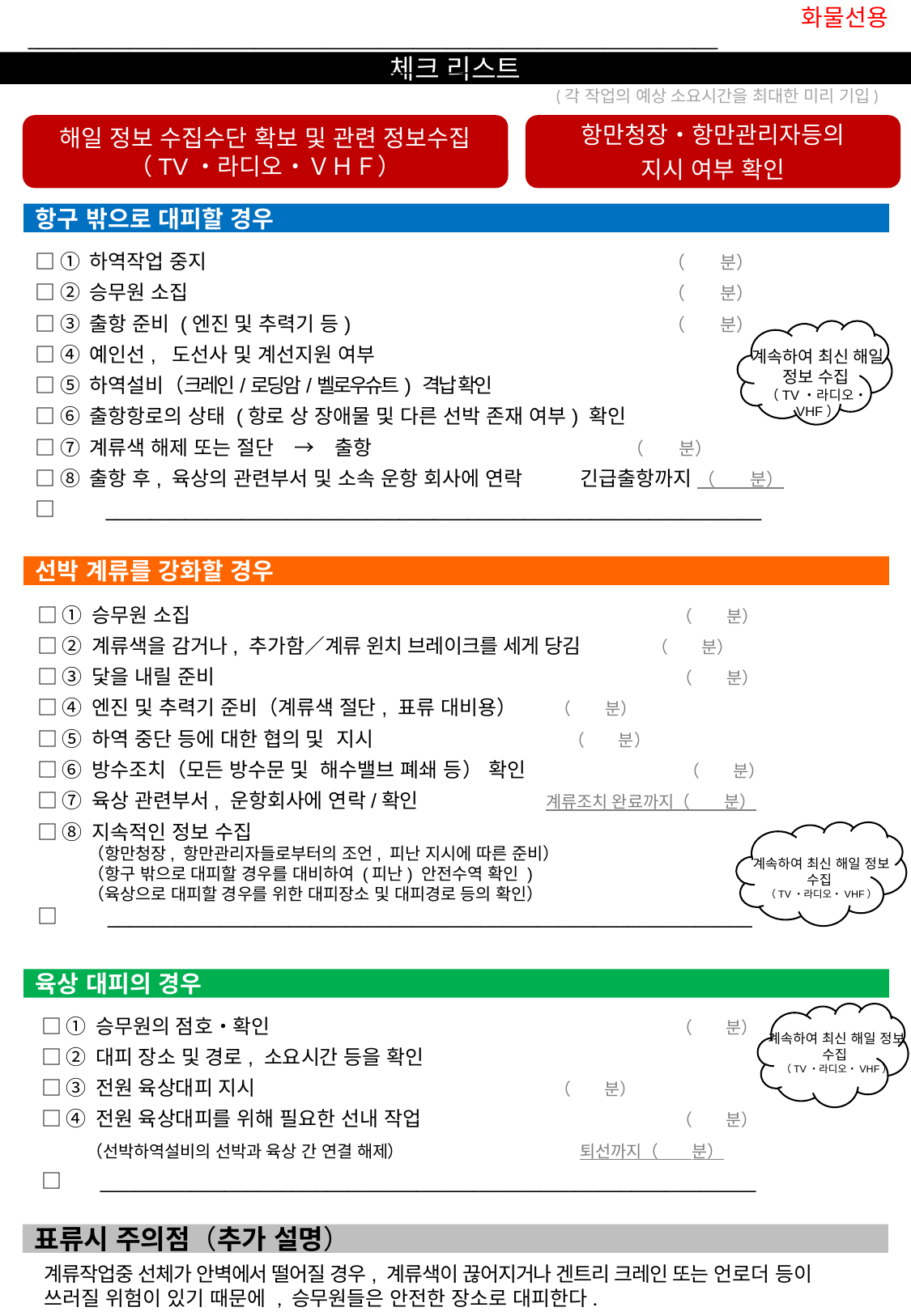

화물선용
________________________________________________________________________________________________________________
체크 리스트
(각 작업의 예상 소요시간을 최대한 미리 기입)
해일 정보 수집수단 확보 및 관련 정보수집（TV・라디오・ＶＨＦ）
항만청장・항만관리자등의
지시 여부 확인
항구 밖으로 대피할 경우
□ ① 하역작업 중지				　 （　　분）
□ ② 승무원 소집 				　 （　　분）
□ ③ 출항 준비 (엔진 및 추력기 등)　　         　　	　　　　　　　 （　　분）
□ ④ 예인선,  도선사 및 계선지원 여부
□ ⑤ 하역설비（크레인/로딩암/벨로우슈트)  격납 확인
□ ⑥ 출항항로의 상태 (항로 상 장애물 및 다른 선박 존재 여부) 확인
□ ⑦ 계류색 해제 또는 절단　→　출항		                  　 （　　분）
□ ⑧ 출항 후, 육상의 관련부서 및 소속 운항 회사에 연락     　   긴급출항까지 （　　분）
□　　__________________________________________________________

계속하여 최신 해일 정보 수집
（TV・라디오・VHF）

선박 계류를 강화할 경우
□ ① 승무원 소집				       （　　분）
□ ② 계류색을 감거나, 추가함／계류 윈치 브레이크를 세게 당김 　　     （　　분）
□ ③ 닻을 내릴 준비				       （　　분）
□ ④ 엔진 및 추력기 준비（계류색 절단, 표류 대비용）	       （　　분）
□ ⑤ 하역 중단 등에 대한 협의 및  지시 		　　 （　　분）
□ ⑥ 방수조치（모든 방수문 및  해수밸브 폐쇄 등） 확인	　    （　　분）
□ ⑦ 육상 관련부서, 운항회사에 연락/확인 　　　　　　계류조치 완료까지（　　분）
□ ⑧ 지속적인 정보 수집
　　　（항만청장, 항만관리자들로부터의 조언, 피난 지시에 따른 준비）
　　　（항구 밖으로 대피할 경우를 대비하여 (피난) 안전수역 확인 )
　　　（육상으로 대피할 경우를 위한 대피장소 및 대피경로 등의 확인）
□　　_________________________________________________________

계속하여 최신 해일 정보 수집
（TV・라디오・VHF）

육상 대피의 경우

계속하여 최신 해일 정보 수집
（TV・라디오・VHF）

□ ① 승무원의 점호・확인　			      （　　분）
□ ② 대피 장소 및 경로, 소요시간 등을 확인
□ ③ 전원 육상대피 지시 　			      （　　분）
□ ④ 전원 육상대피를 위해 필요한 선내 작업　		      （　　분）
　　 （선박하역설비의 선박과 육상 간 연결 해제）　　　　　　　　   퇴선까지（　　분）
□　  __________________________________________________________
표류시 주의점（추가 설명）
계류작업중 선체가 안벽에서 떨어질 경우, 계류색이 끊어지거나 겐트리 크레인 또는 언로더 등이 쓰러질 위험이 있기 때문에 , 승무원들은 안전한 장소로 대피한다.